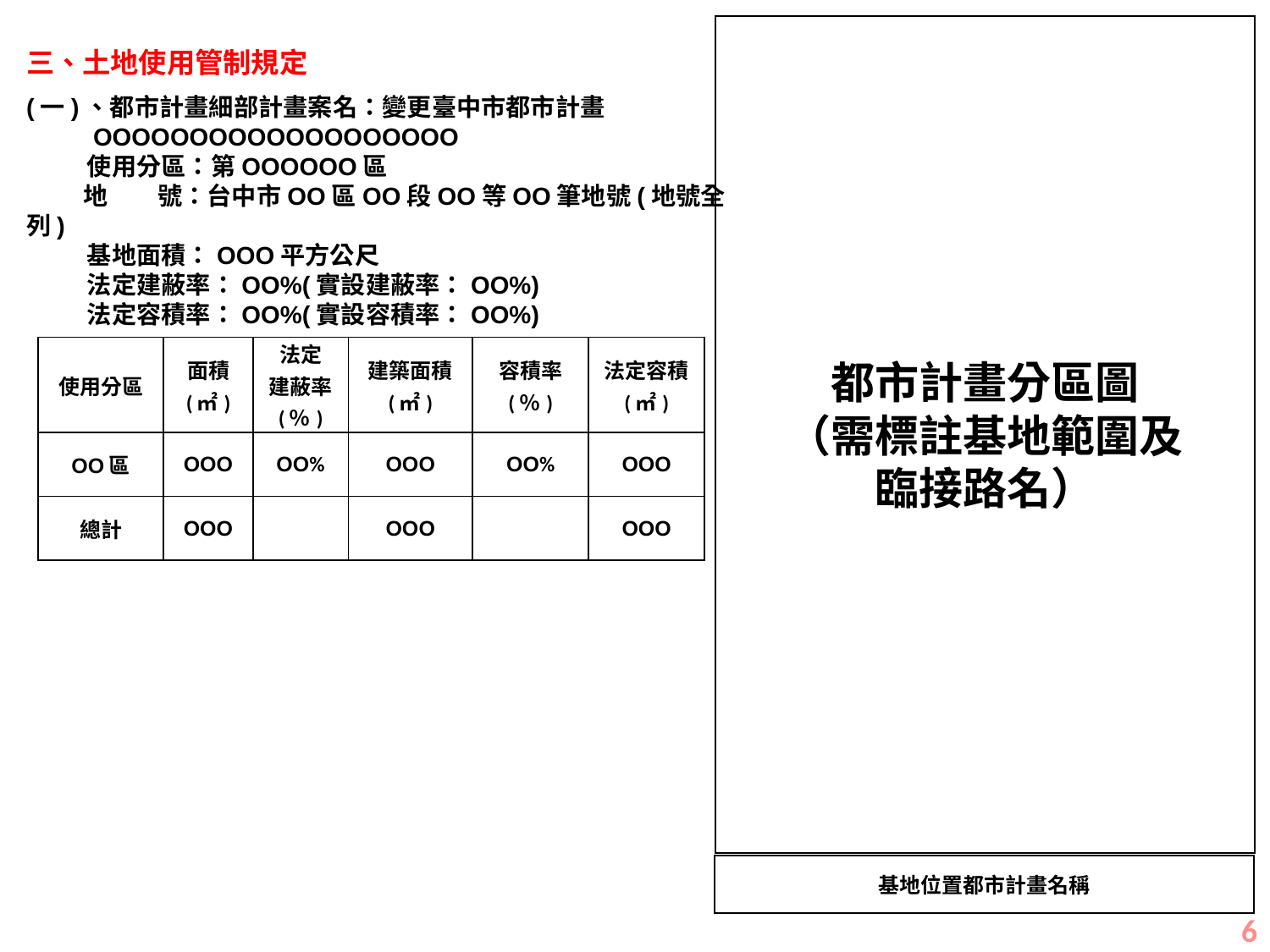

都市計畫分區圖
（需標註基地範圍及
臨接路名）
三、土地使用管制規定
(一)、都市計畫細部計畫案名：變更臺中市都市計畫
　　  OOOOOOOOOOOOOOOOOOO
　　  使用分區：第OOOOOO區
          地　　號：台中市OO區OO段OO等OO筆地號(地號全列)
　　  基地面積：OOO平方公尺
　　  法定建蔽率：OO%(實設建蔽率：OO%)
　　  法定容積率：OO%(實設容積率：OO%)

| 使用分區 | 面積 (㎡) | 法定 建蔽率 (％) | 建築面積 (㎡) | 容積率 (％) | 法定容積 (㎡) |
| --- | --- | --- | --- | --- | --- |
| OO區 | OOO | OO% | OOO | OO% | OOO |
| 總計 | OOO |  | OOO |  | OOO |
基地位置都市計畫名稱
6